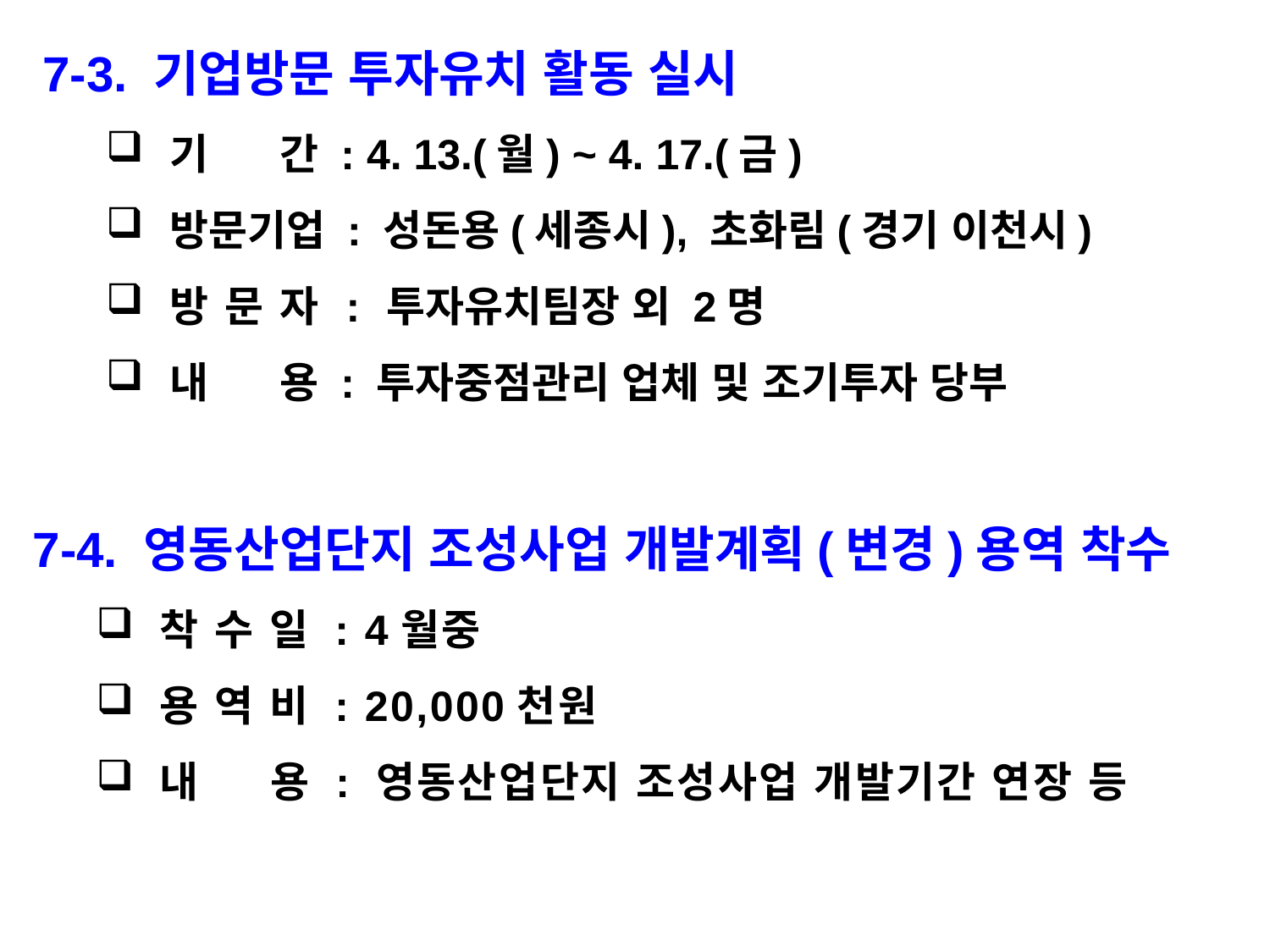

7-3. 기업방문 투자유치 활동 실시
기      간 : 4. 13.(월) ~ 4. 17.(금)
방문기업 : 성돈용(세종시), 초화림(경기 이천시)
방 문 자 : 투자유치팀장 외 2명
내      용 : 투자중점관리 업체 및 조기투자 당부

7-4. 영동산업단지 조성사업 개발계획(변경)용역 착수
착 수 일 : 4월중
용 역 비 : 20,000천원
내     용 : 영동산업단지 조성사업 개발기간 연장 등